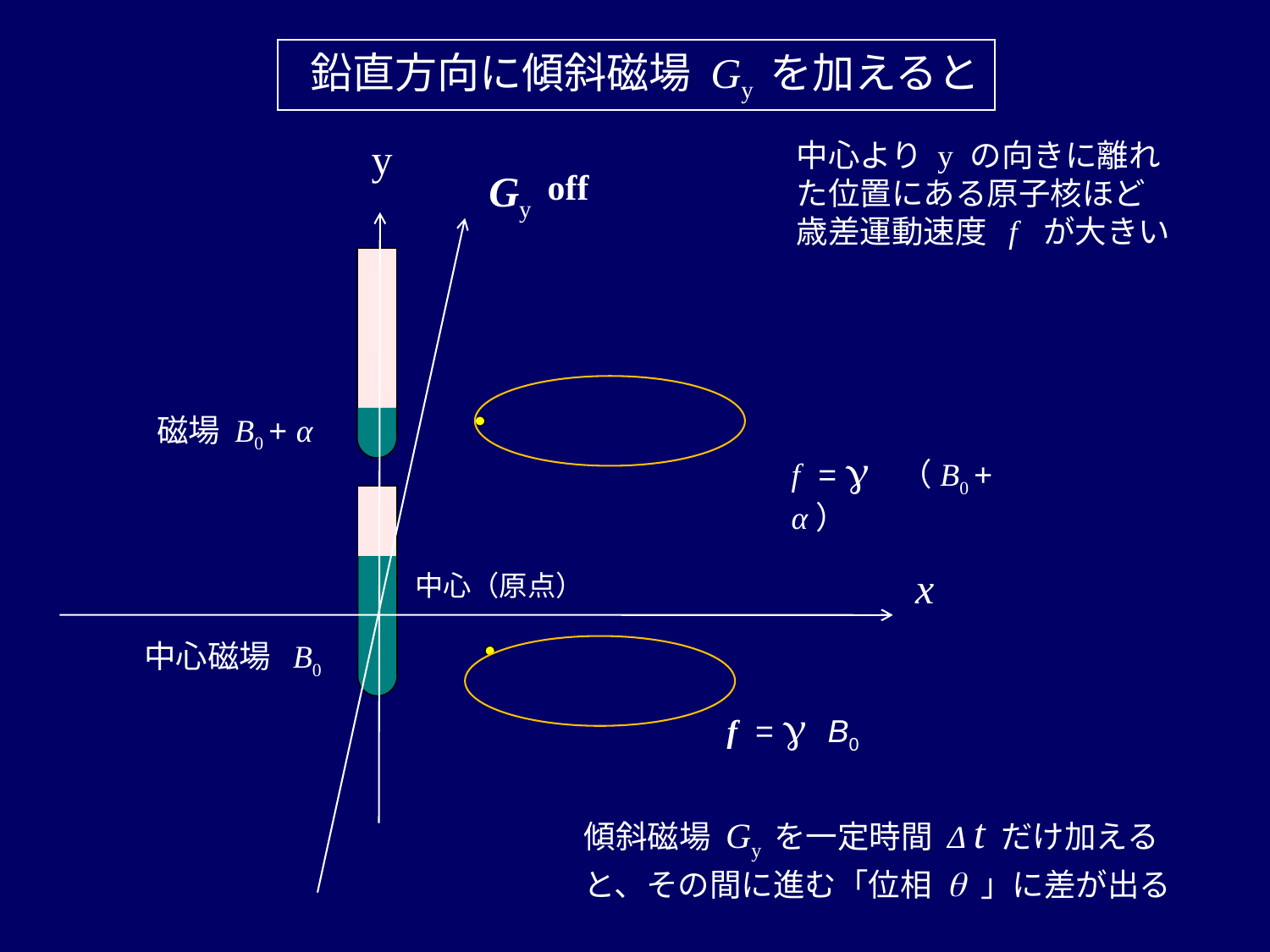

鉛直方向に傾斜磁場 Gy を加えると
y
中心より y の向きに離れた位置にある原子核ほど歳差運動速度  f  が大きい
Gy
off

磁場 B0 + α

f  = γ （B0 + α）

x
中心（原点）
中心磁場  B0

f  = γ B0

傾斜磁場 Gy を一定時間 Δ t だけ加えると、その間に進む「位相 θ 」に差が出る